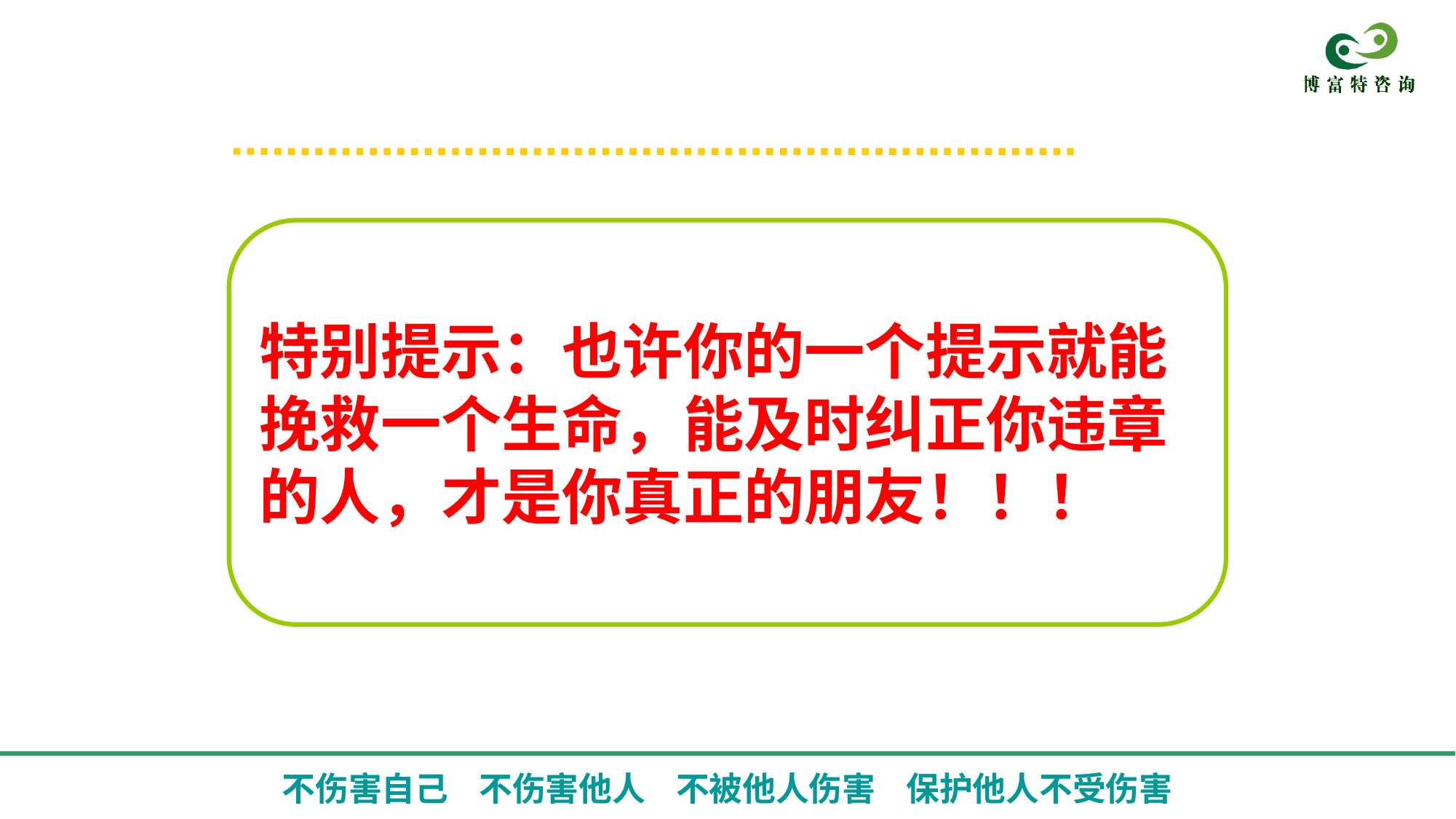

特别提示：也许你的一个提示就能
挽救一个生命，能及时纠正你违章
的人，才是你真正的朋友！！！
不伤害自己    不伤害他人    不被他人伤害    保护他人不受伤害